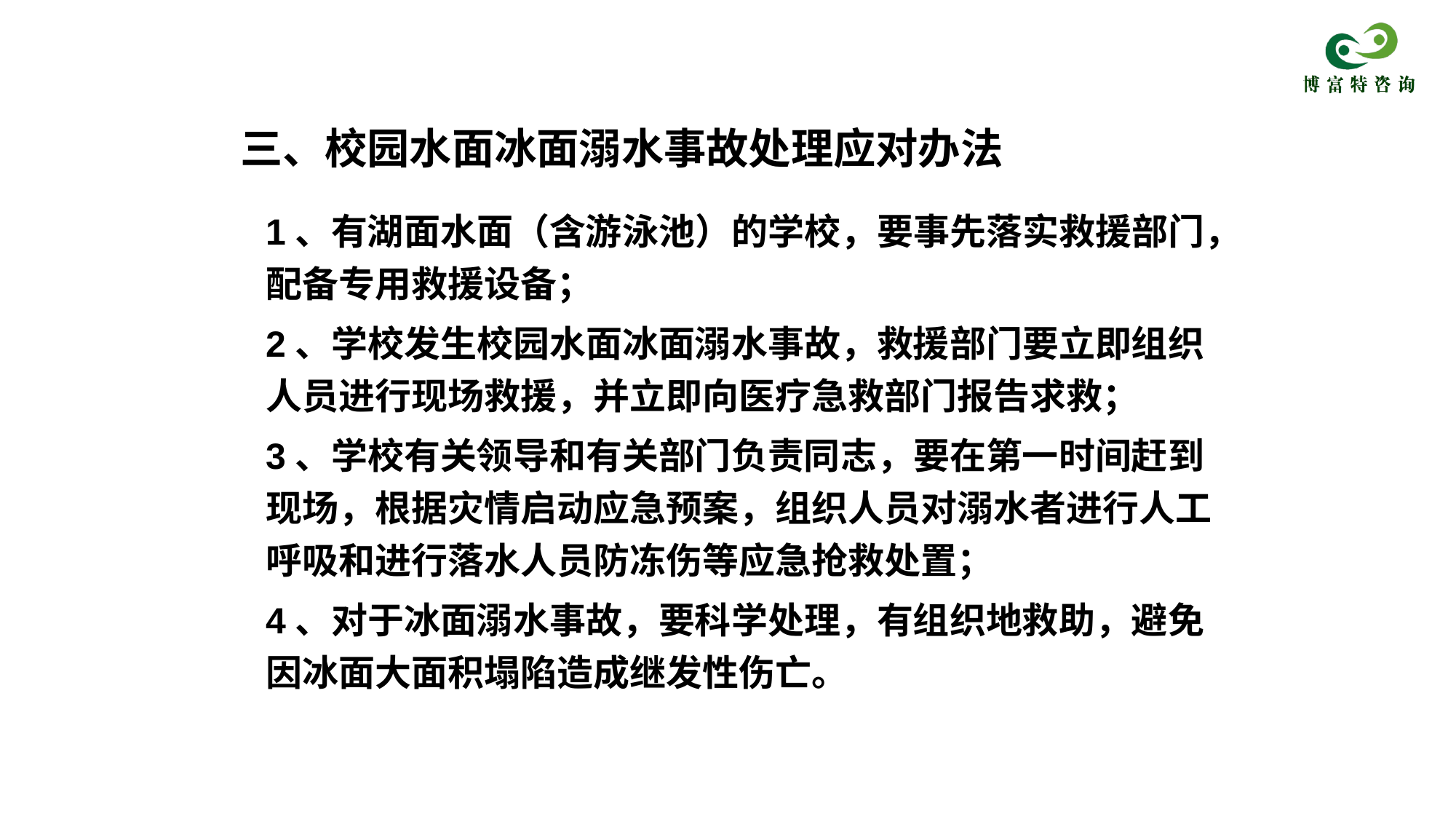

三、校园水面冰面溺水事故处理应对办法
1、有湖面水面（含游泳池）的学校，要事先落实救援部门，配备专用救援设备；
2、学校发生校园水面冰面溺水事故，救援部门要立即组织人员进行现场救援，并立即向医疗急救部门报告求救；
3、学校有关领导和有关部门负责同志，要在第一时间赶到现场，根据灾情启动应急预案，组织人员对溺水者进行人工呼吸和进行落水人员防冻伤等应急抢救处置；
4、对于冰面溺水事故，要科学处理，有组织地救助，避免因冰面大面积塌陷造成继发性伤亡。
32